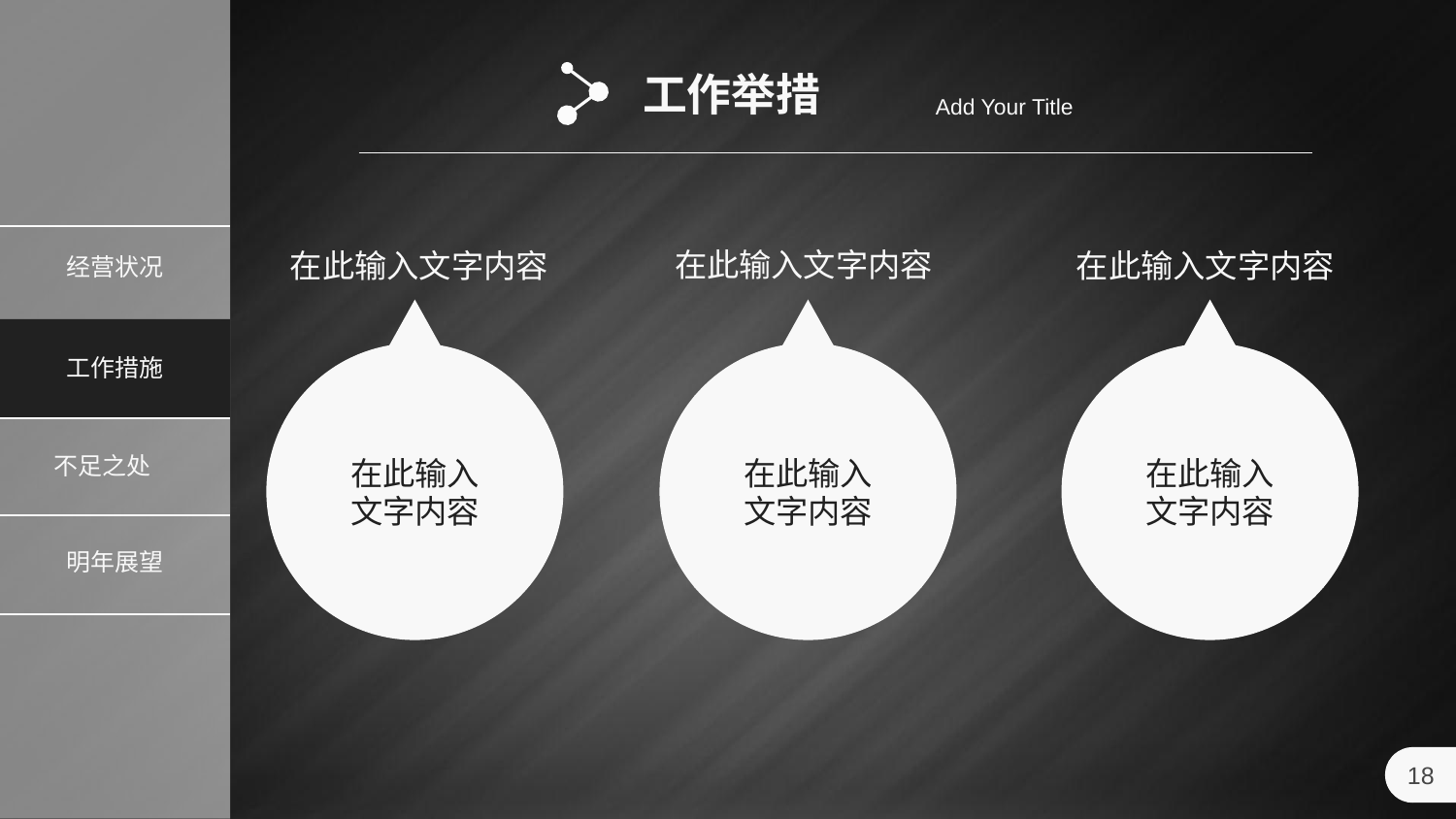

工作举措
Add Your Title
在此输入文字内容
在此输入文字内容
在此输入文字内容

在此输入
文字内容

在此输入
文字内容

在此输入
文字内容